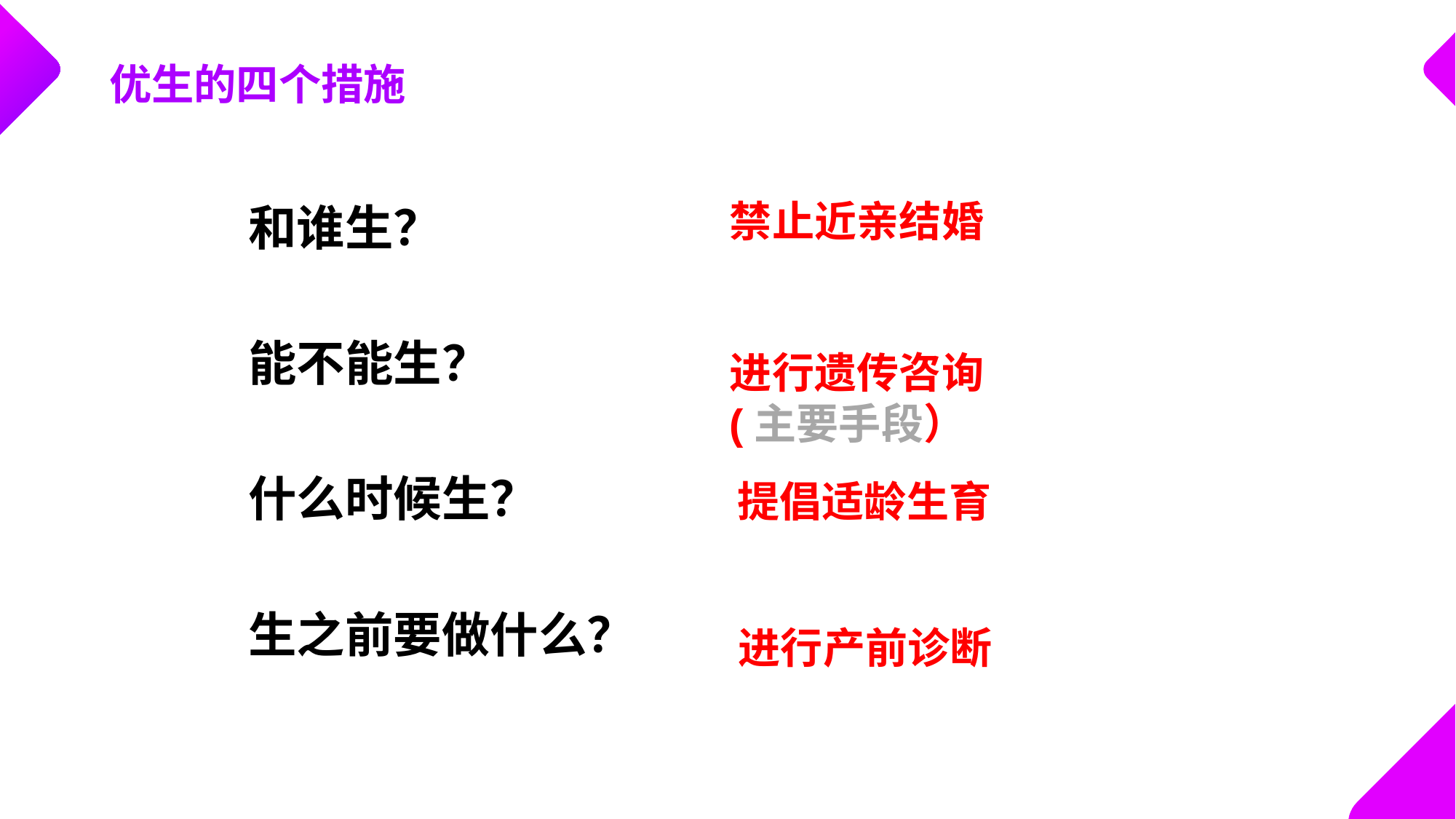

优生的四个措施
禁止近亲结婚
和谁生？

能不能生？

什么时候生？

生之前要做什么？
进行遗传咨询
(主要手段）
提倡适龄生育
进行产前诊断